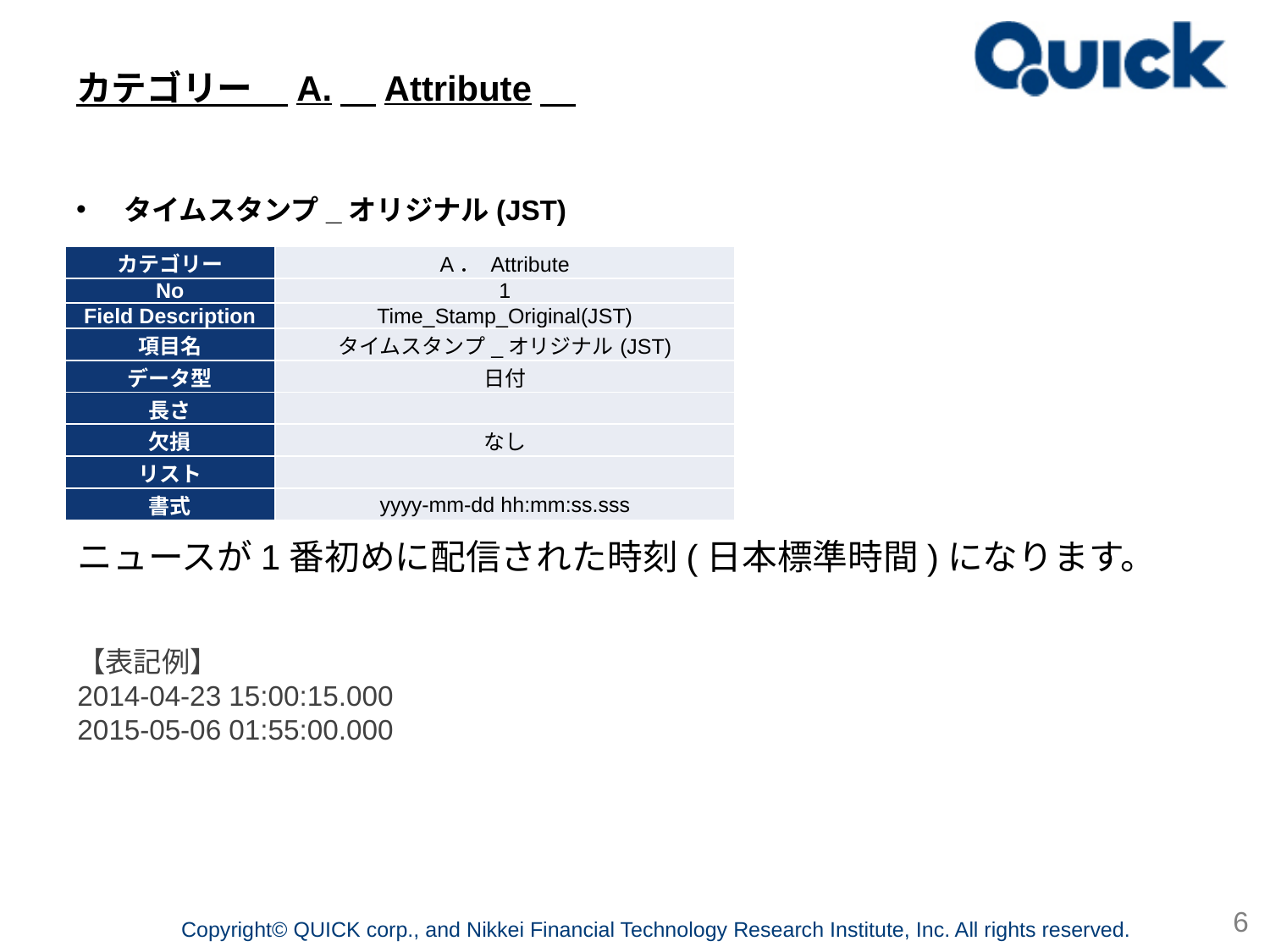

# カテゴリー　A.　Attribute
タイムスタンプ_オリジナル(JST)
| カテゴリー | A． Attribute |
| --- | --- |
| No | 1 |
| Field Description | Time\_Stamp\_Original(JST) |
| 項目名 | タイムスタンプ\_オリジナル(JST) |
| データ型 | 日付 |
| 長さ |  |
| 欠損 | なし |
| リスト |  |
| 書式 | yyyy-mm-dd hh:mm:ss.sss |
ニュースが1番初めに配信された時刻(日本標準時間)になります。

【表記例】
2014-04-23 15:00:15.000
2015-05-06 01:55:00.000
6